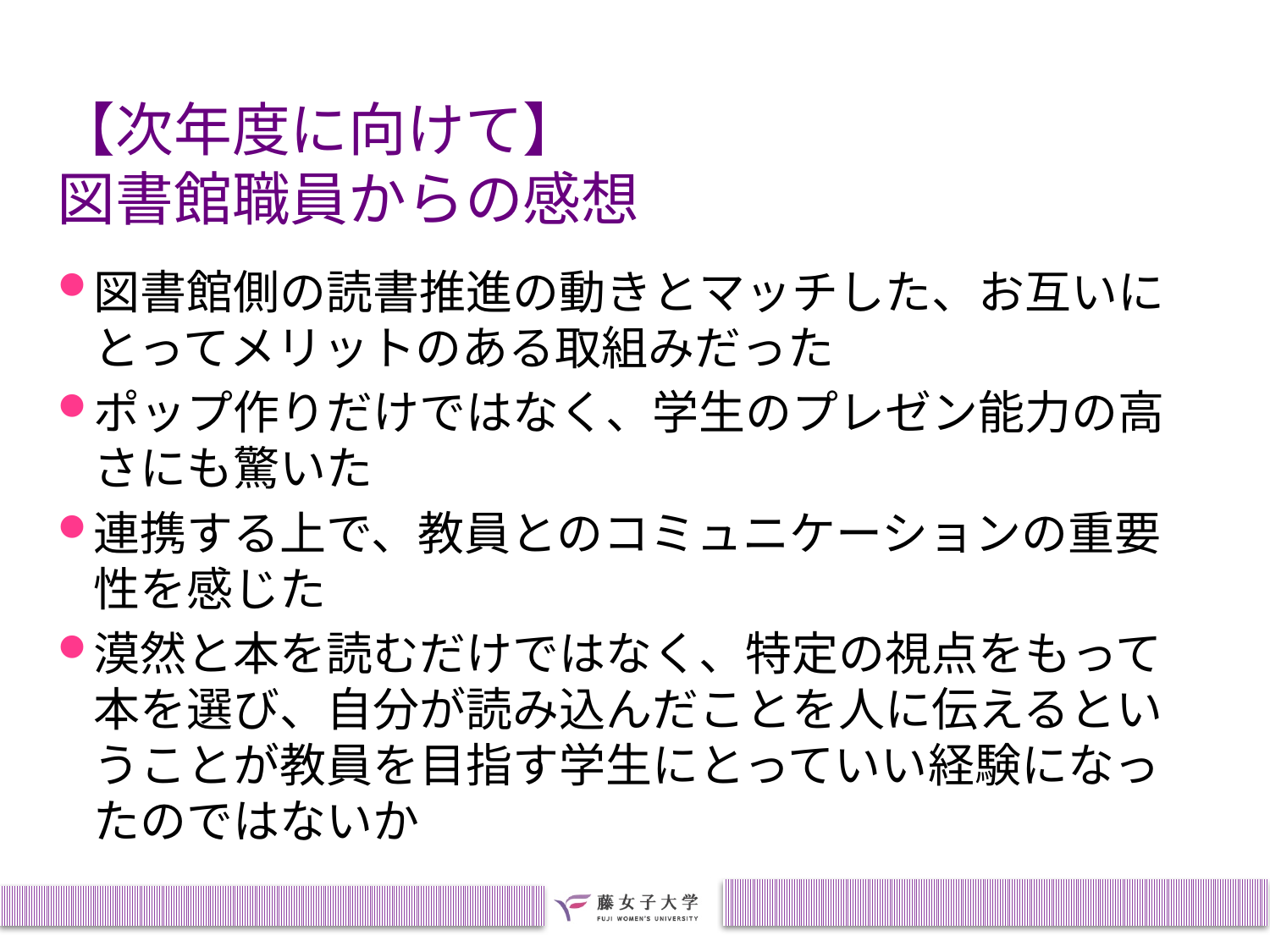

# 【次年度に向けて】 図書館職員からの感想
図書館側の読書推進の動きとマッチした、お互いにとってメリットのある取組みだった
ポップ作りだけではなく、学生のプレゼン能力の高さにも驚いた
連携する上で、教員とのコミュニケーションの重要性を感じた
漠然と本を読むだけではなく、特定の視点をもって本を選び、自分が読み込んだことを人に伝えるということが教員を目指す学生にとっていい経験になったのではないか